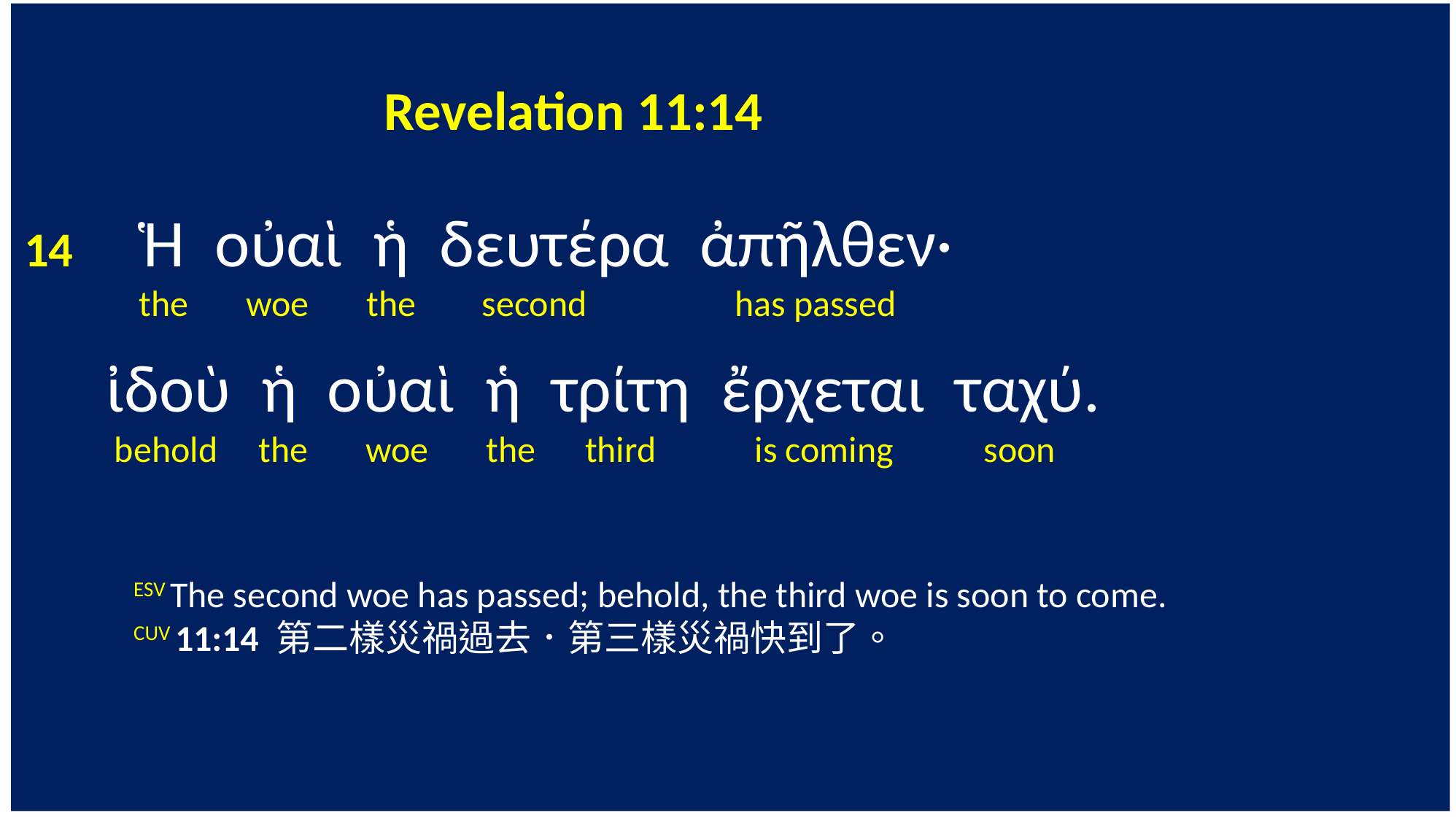

Revelation 11:14

14      Ἡ  οὐαὶ  ἡ  δευτέρα  ἀπῆλθεν·
              the       woe       the        second                  has passed

      ἰδοὺ  ἡ  οὐαὶ  ἡ  τρίτη  ἔρχεται  ταχύ.
           behold     the       woe       the      third            is coming           soon

	ESV The second woe has passed; behold, the third woe is soon to come.
	CUV 11:14 第二樣災禍過去．第三樣災禍快到了。